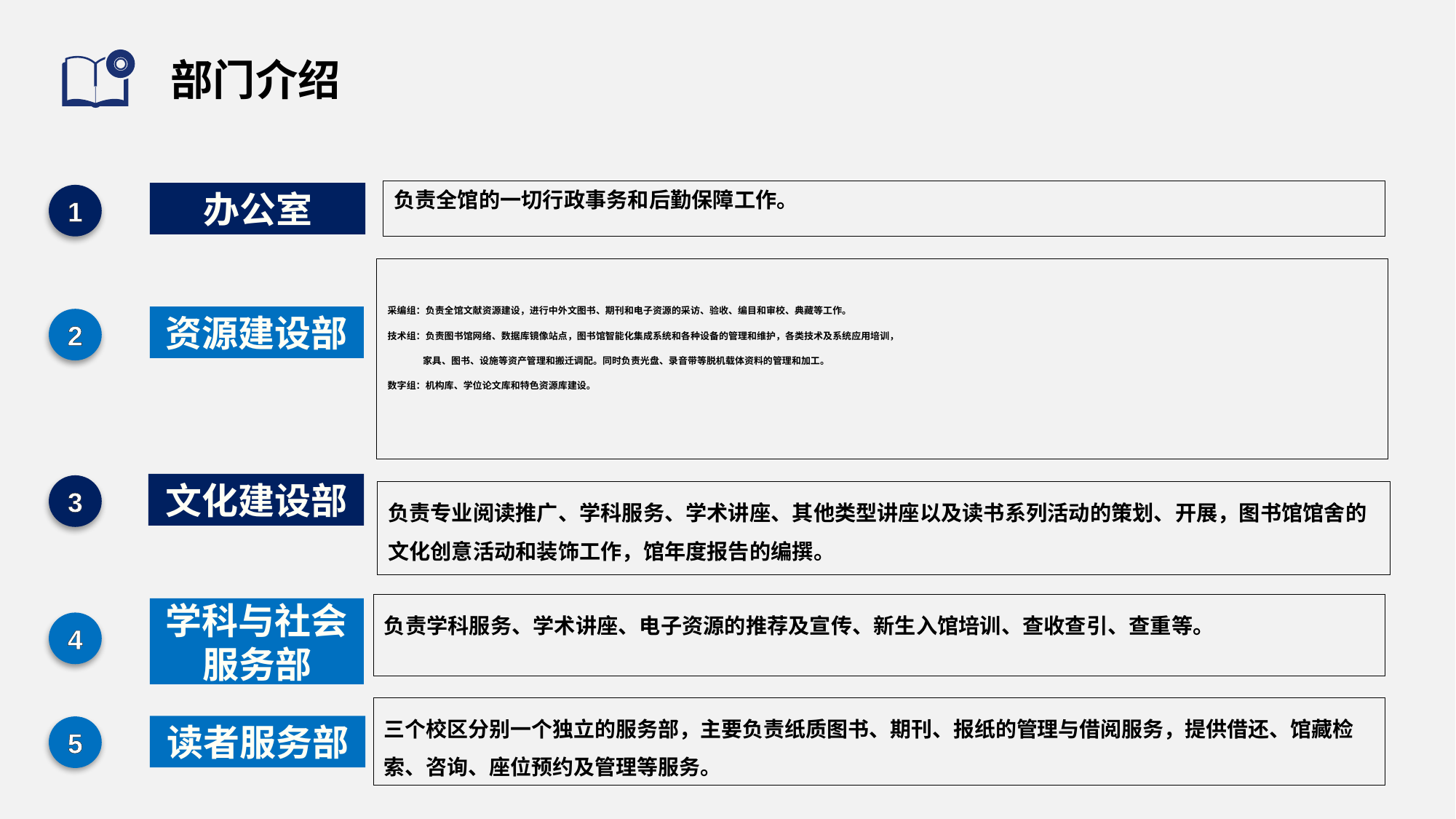

# 部门介绍
负责全馆的一切行政事务和后勤保障工作。

办公室
1

采编组：负责全馆文献资源建设，进行中外文图书、期刊和电子资源的采访、验收、编目和审校、典藏等工作。
技术组：负责图书馆网络、数据库镜像站点，图书馆智能化集成系统和各种设备的管理和维护，各类技术及系统应用培训，
                家具、图书、设施等资产管理和搬迁调配。同时负责光盘、录音带等脱机载体资料的管理和加工。
数字组：机构库、学位论文库和特色资源库建设。

资源建设部
2
文化建设部
3
负责专业阅读推广、学科服务、学术讲座、其他类型讲座以及读书系列活动的策划、开展，图书馆馆舍的文化创意活动和装饰工作，馆年度报告的编撰。
负责学科服务、学术讲座、电子资源的推荐及宣传、新生入馆培训、查收查引、查重等。
学科与社会服务部
4
三个校区分别一个独立的服务部，主要负责纸质图书、期刊、报纸的管理与借阅服务，提供借还、馆藏检索、咨询、座位预约及管理等服务。
读者服务部
5